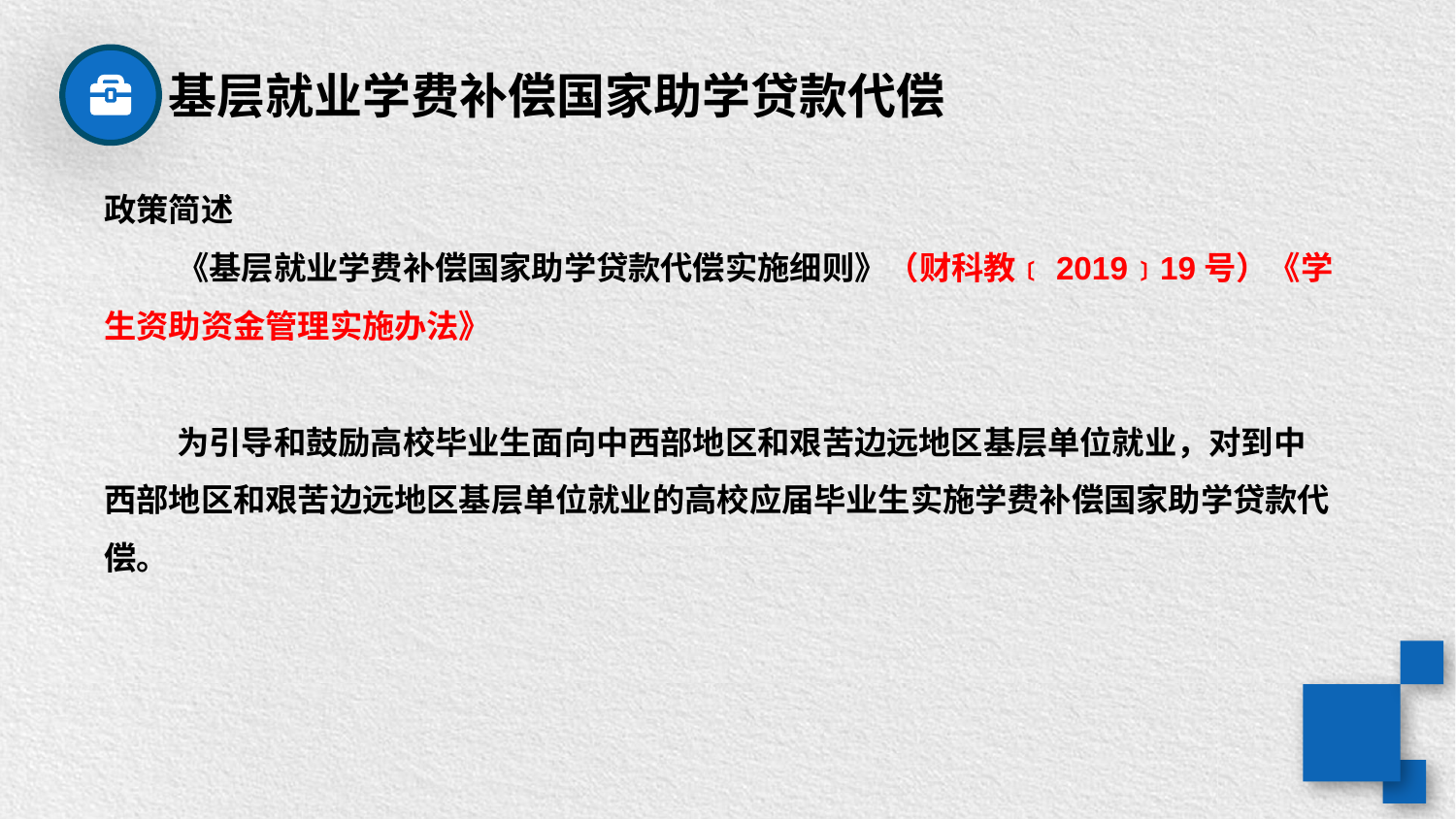

基层就业学费补偿国家助学贷款代偿

政策简述
《基层就业学费补偿国家助学贷款代偿实施细则》（财科教﹝2019﹞19号）《学生资助资金管理实施办法》

为引导和鼓励高校毕业生面向中西部地区和艰苦边远地区基层单位就业，对到中西部地区和艰苦边远地区基层单位就业的高校应届毕业生实施学费补偿国家助学贷款代偿。